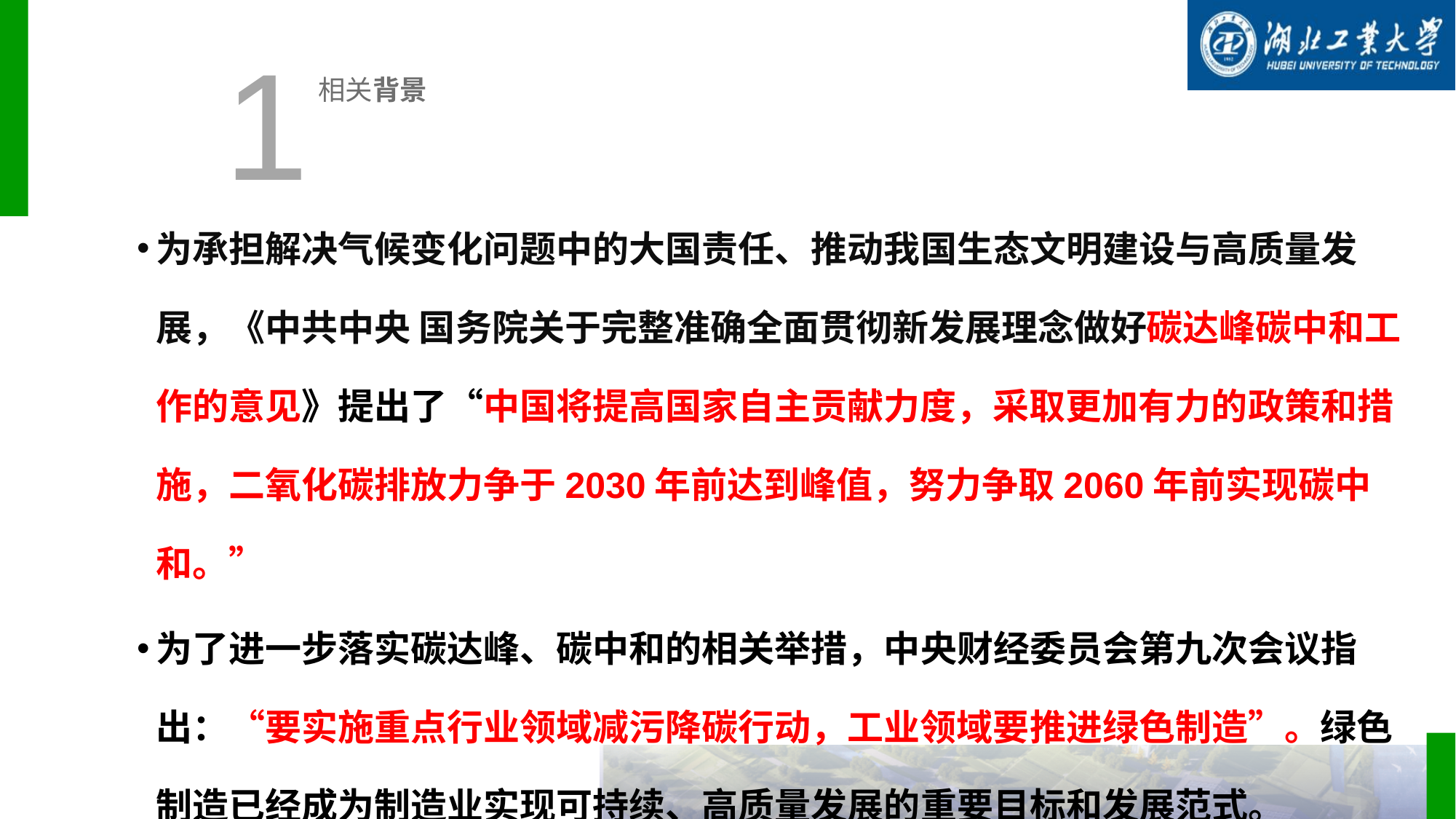

1
相关背景
为承担解决气候变化问题中的大国责任、推动我国生态文明建设与高质量发展，《中共中央 国务院关于完整准确全面贯彻新发展理念做好碳达峰碳中和工作的意见》提出了“中国将提高国家自主贡献力度，采取更加有力的政策和措施，二氧化碳排放力争于2030年前达到峰值，努力争取2060年前实现碳中和。”
为了进一步落实碳达峰、碳中和的相关举措，中央财经委员会第九次会议指出：“要实施重点行业领域减污降碳行动，工业领域要推进绿色制造”。绿色制造已经成为制造业实现可持续、高质量发展的重要目标和发展范式。